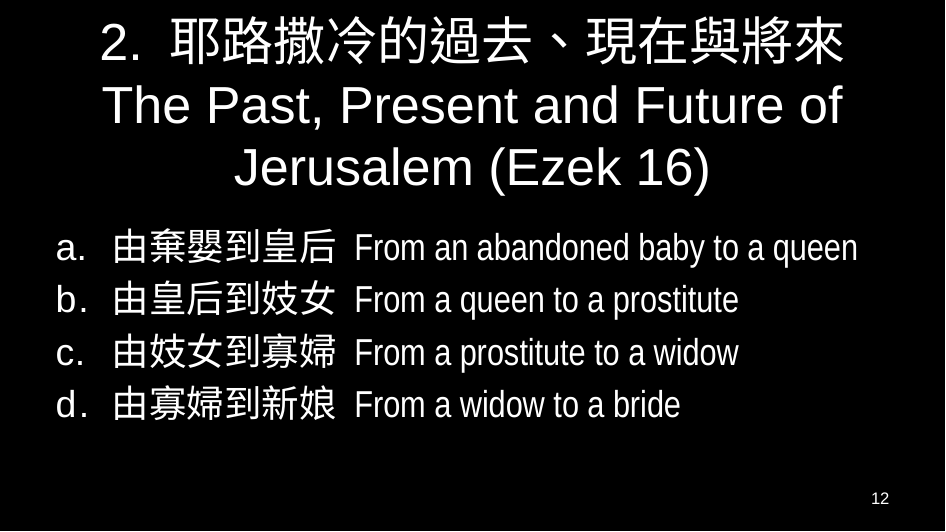

# 2. 耶路撒冷的過去、現在與將來 The Past, Present and Future of Jerusalem (Ezek 16)
由棄嬰到皇后 From an abandoned baby to a queen
由皇后到妓女 From a queen to a prostitute
由妓女到寡婦 From a prostitute to a widow
由寡婦到新娘 From a widow to a bride
12